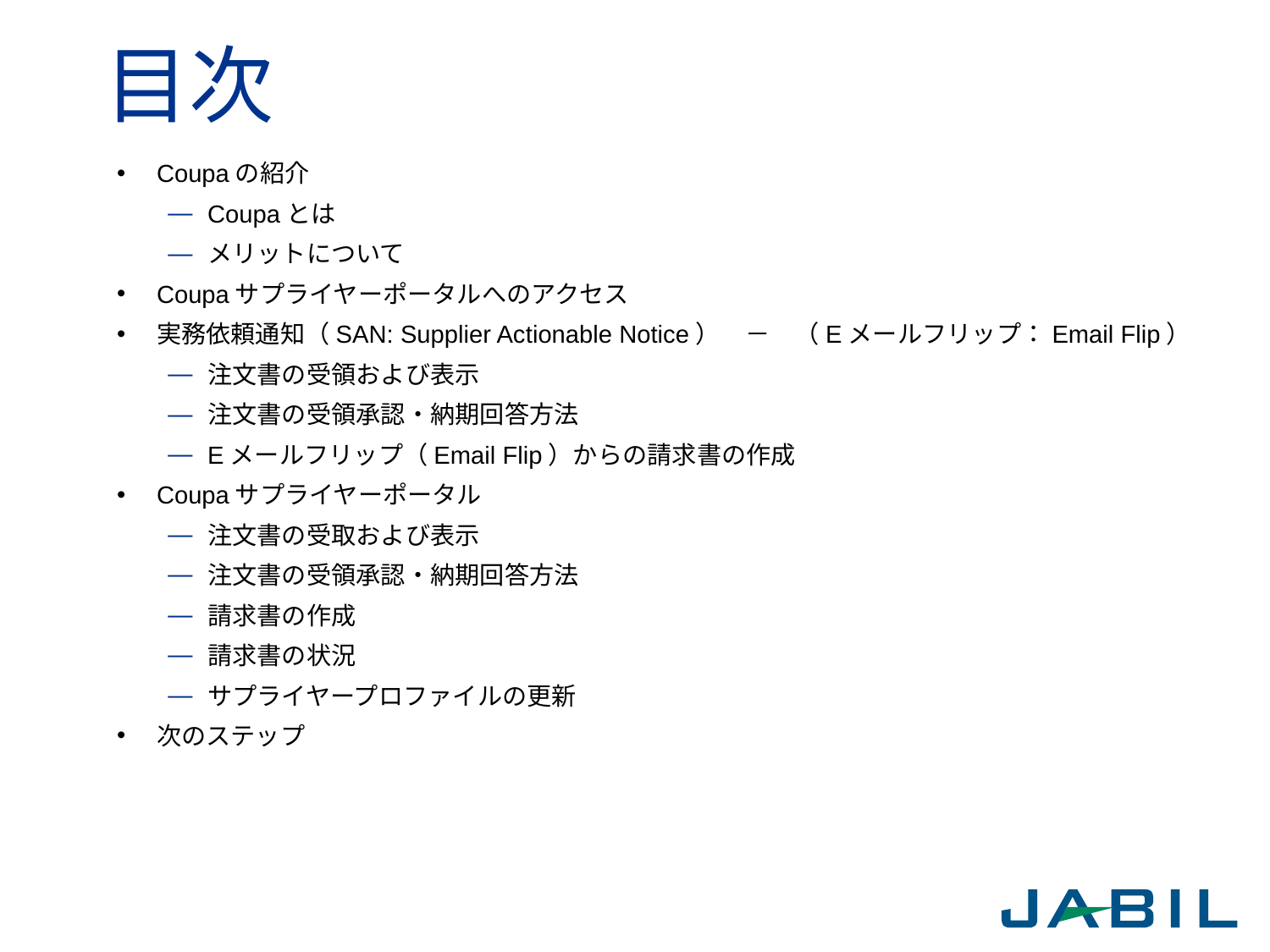

# 目次
Coupaの紹介
Coupaとは
メリットについて
Coupaサプライヤーポータルへのアクセス
実務依頼通知（SAN: Supplier Actionable Notice）　－　（Eメールフリップ：Email Flip）
注文書の受領および表示
注文書の受領承認・納期回答方法
Eメールフリップ（Email Flip）からの請求書の作成
Coupaサプライヤーポータル
注文書の受取および表示
注文書の受領承認・納期回答方法
請求書の作成
請求書の状況
サプライヤープロファイルの更新
次のステップ